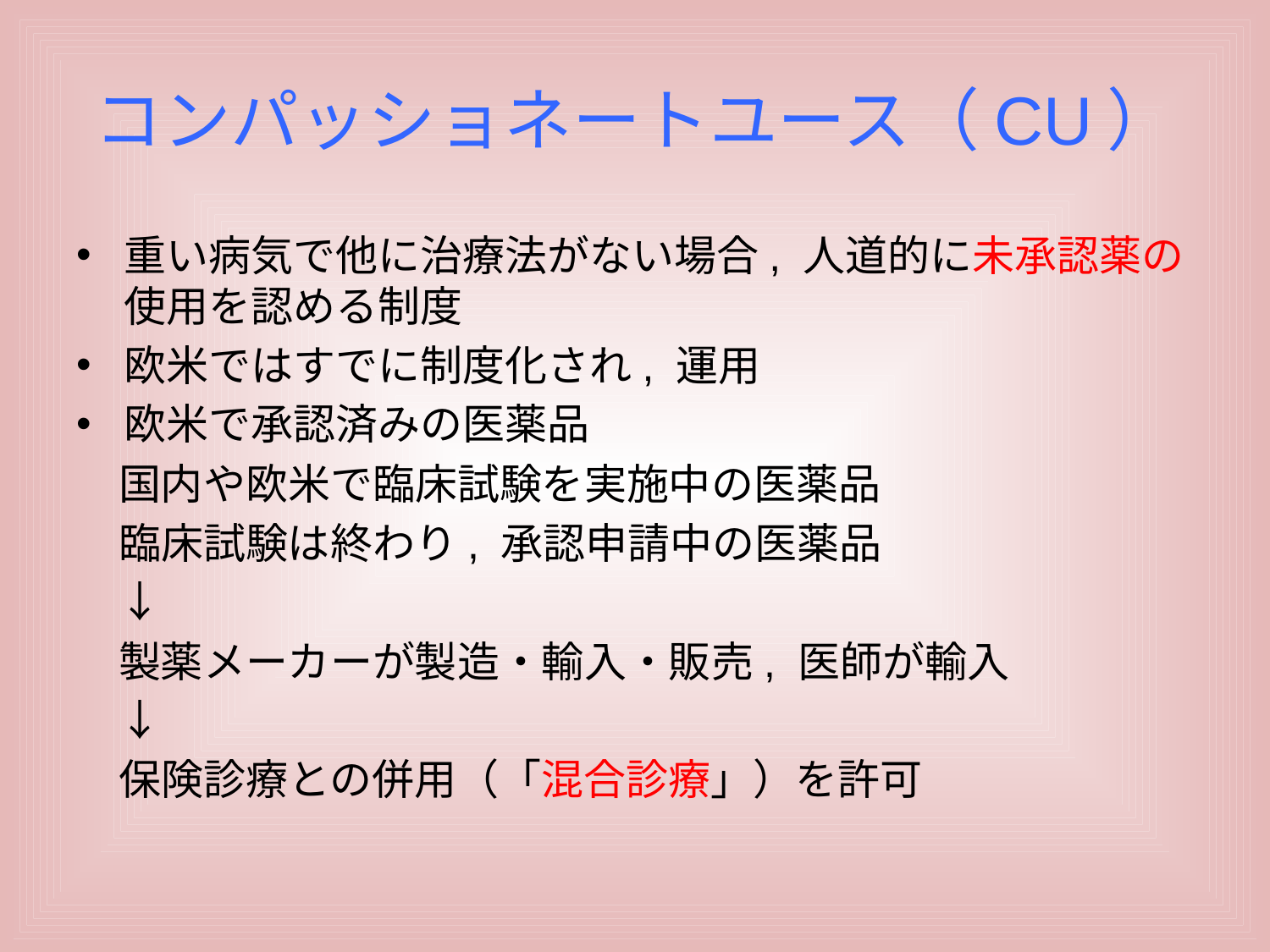

# コンパッショネートユース（CU）
重い病気で他に治療法がない場合, 人道的に未承認薬の使用を認める制度
欧米ではすでに制度化され, 運用
欧米で承認済みの医薬品
　国内や欧米で臨床試験を実施中の医薬品
　臨床試験は終わり, 承認申請中の医薬品
　↓
　製薬メーカーが製造・輸入・販売, 医師が輸入
　↓
　保険診療との併用（「混合診療」）を許可